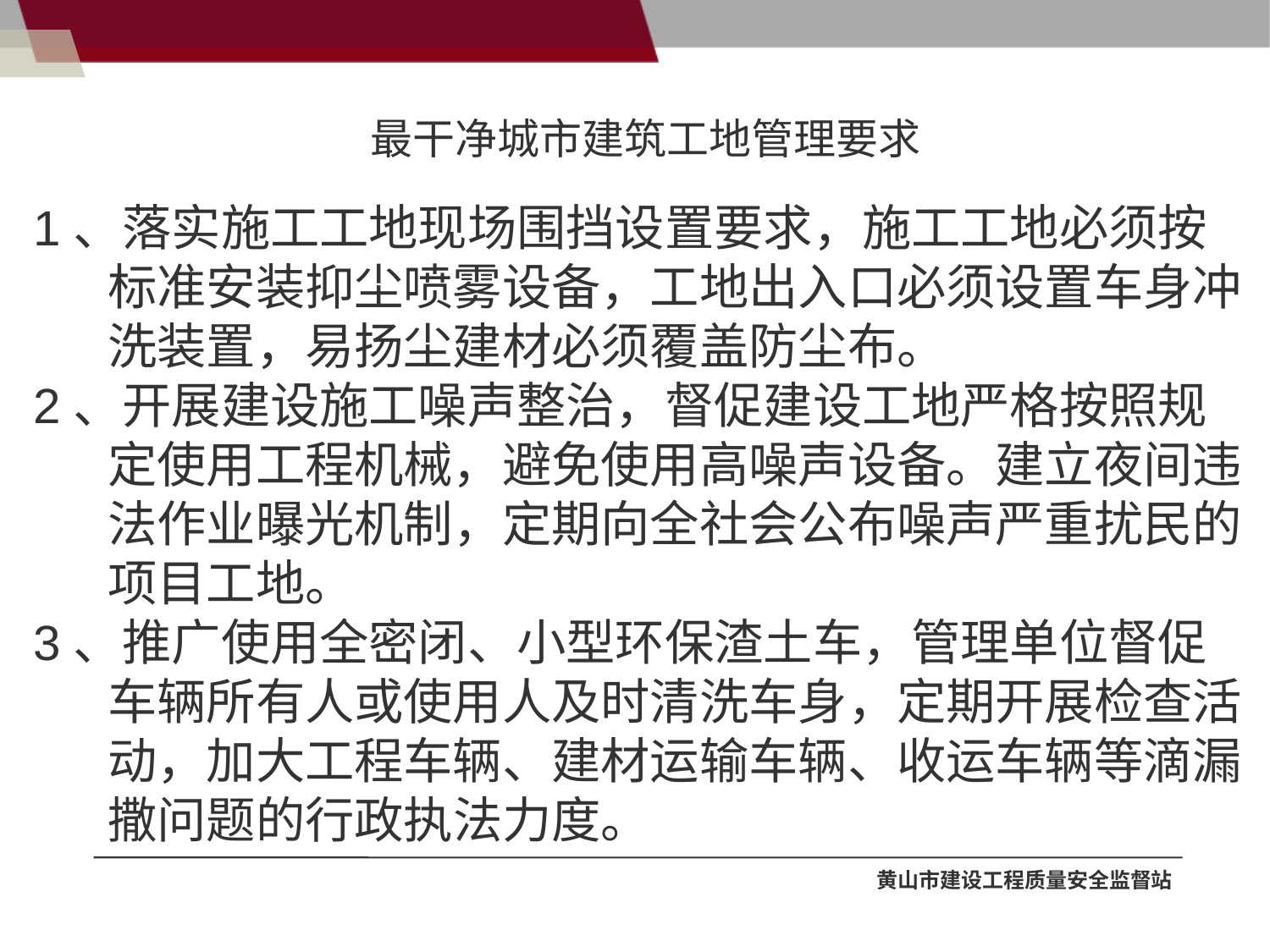

最干净城市建筑工地管理要求
1、落实施工工地现场围挡设置要求，施工工地必须按标准安装抑尘喷雾设备，工地出入口必须设置车身冲洗装置，易扬尘建材必须覆盖防尘布。
2、开展建设施工噪声整治，督促建设工地严格按照规定使用工程机械，避免使用高噪声设备。建立夜间违法作业曝光机制，定期向全社会公布噪声严重扰民的项目工地。
3、推广使用全密闭、小型环保渣土车，管理单位督促车辆所有人或使用人及时清洗车身，定期开展检查活动，加大工程车辆、建材运输车辆、收运车辆等滴漏撒问题的行政执法力度。